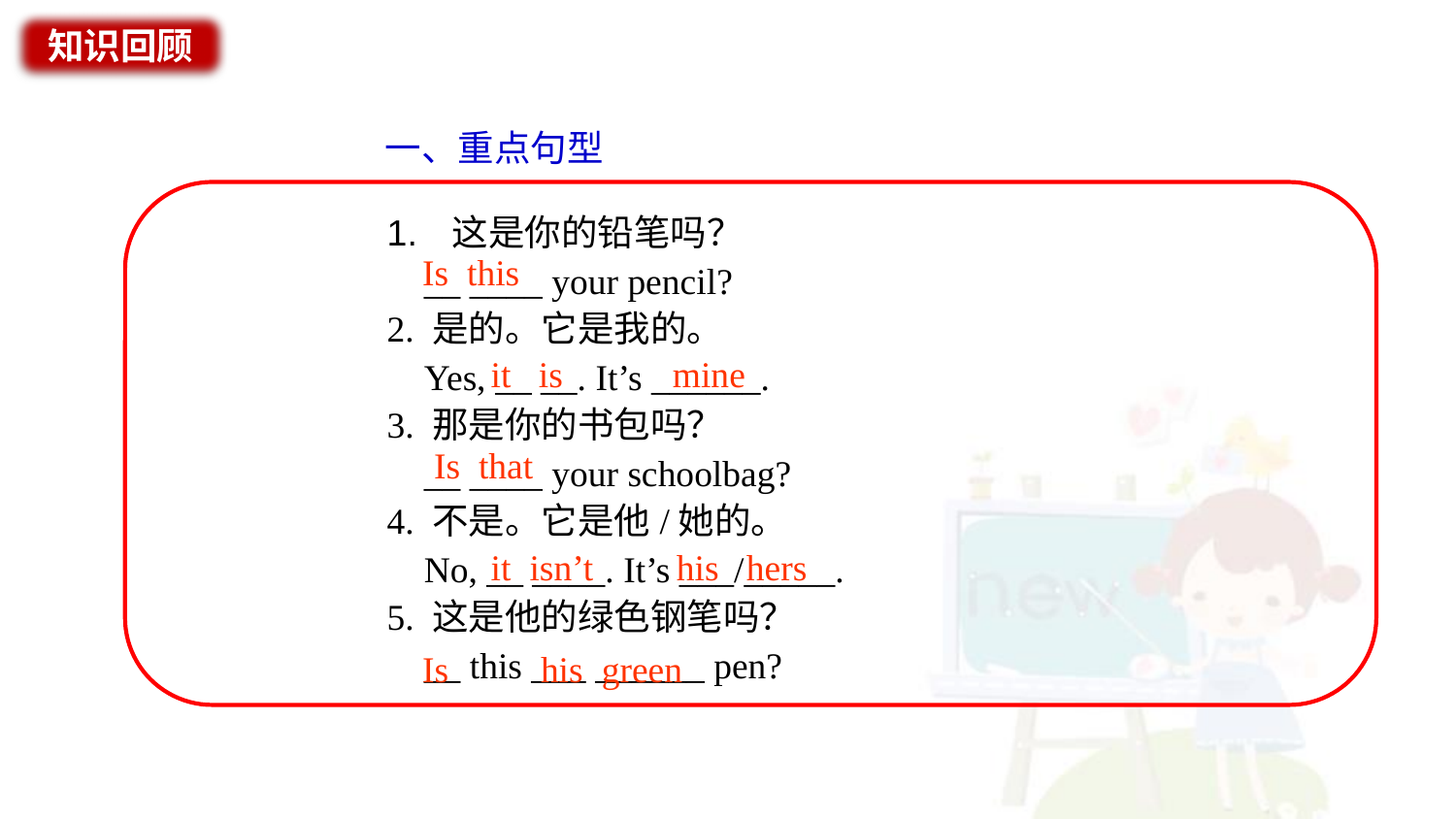

知识回顾
一、重点句型

这是你的铅笔吗？
    __ ____ your pencil?
2. 是的。它是我的。
    Yes, __ __. It’s ______.
3. 那是你的书包吗？
    __ ____ your schoolbag?
4. 不是。它是他/她的。
    No, __ ____. It’s ___/_____.
5. 这是他的绿色钢笔吗？
    __ this ___ ______ pen?
Is  this
it   is
mine
Is  that
it  isn’t         his   hers
Is          his  green